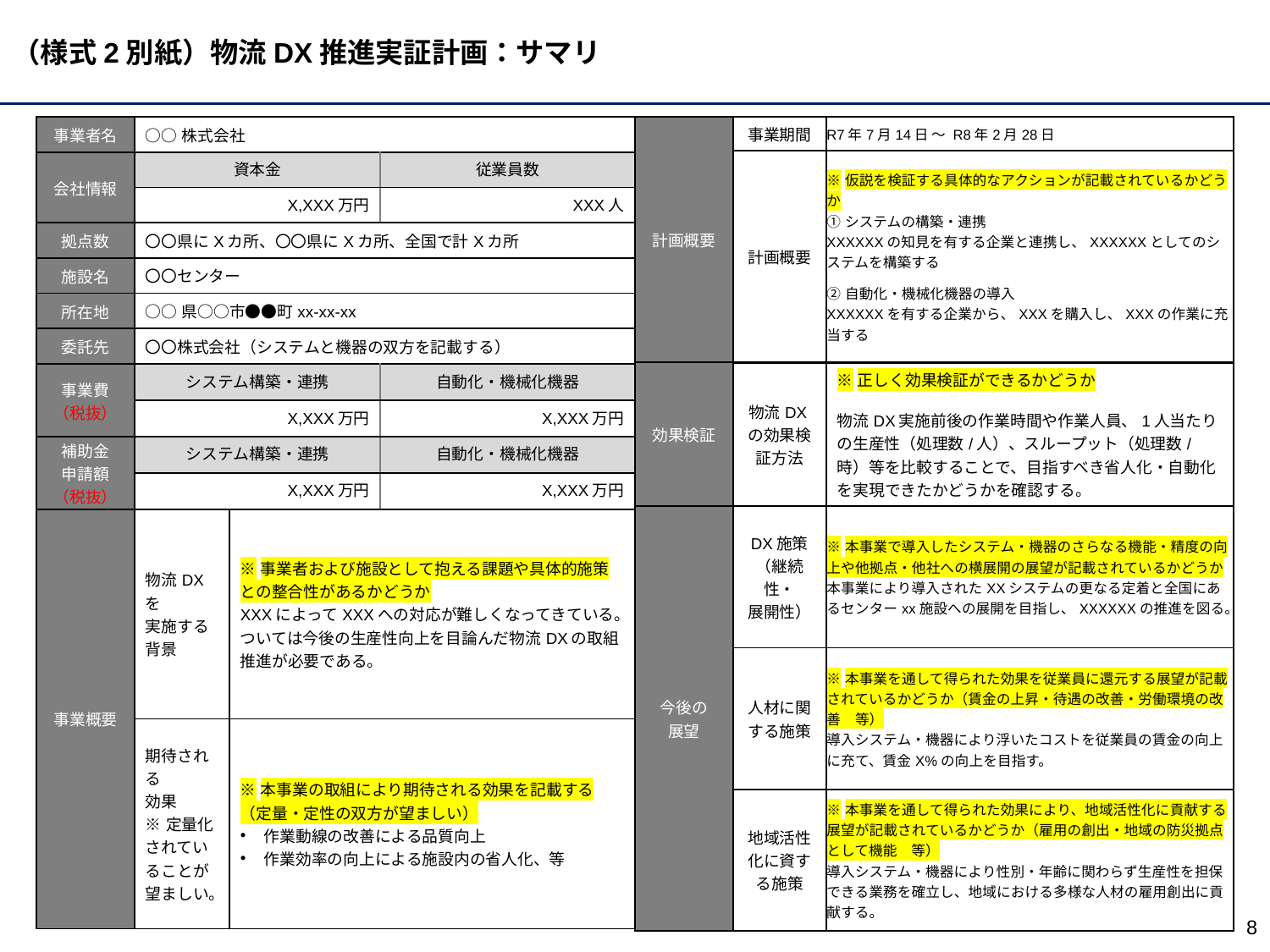

| 事業者名 | ○○株式会社 |  |  |
| --- | --- | --- | --- |
| 会社情報 | 資本金 |  | 従業員数 |
|  | X,XXX万円 |  | XXX人 |
| 拠点数 | 〇〇県にXカ所、〇〇県にXカ所、全国で計Xカ所 |  |  |
| 施設名 | 〇〇センター |  |  |
| 所在地 | ○○県○○市●●町xx-xx-xx |  |  |
| 委託先 | 〇〇株式会社（システムと機器の双方を記載する） |  |  |
| 事業費 （税抜） | システム構築・連携 |  | 自動化・機械化機器 |
|  | X,XXX万円 |  | X,XXX万円 |
| 補助金 申請額 （税抜） | システム構築・連携 |  | 自動化・機械化機器 |
|  | X,XXX万円 |  | X,XXX万円 |
| 事業概要 | 物流DXを 実施する 背景 | ※事業者および施設として抱える課題や具体的施策との整合性があるかどうか XXXによってXXXへの対応が難しくなってきている。ついては今後の生産性向上を目論んだ物流DXの取組推進が必要である。 |  |
|  | 期待される 効果 ※定量化されていることが望ましい。 | ※本事業の取組により期待される効果を記載する（定量・定性の双方が望ましい） 作業動線の改善による品質向上 作業効率の向上による施設内の省人化、等 |  |
| 計画概要 | 事業期間 | R7年7月14日 ～ R8年2月28日 |
| --- | --- | --- |
|  | 計画概要 | ※仮説を検証する具体的なアクションが記載されているかどうか ①システムの構築・連携 XXXXXXの知見を有する企業と連携し、XXXXXXとしてのシステムを構築する ②自動化・機械化機器の導入 XXXXXXを有する企業から、XXXを購入し、XXXの作業に充当する |
| 効果検証 | 物流DXの効果検証方法 | ※正しく効果検証ができるかどうか 物流DX実施前後の作業時間や作業人員、1人当たりの生産性（処理数/人）、スループット（処理数/時）等を比較することで、目指すべき省人化・自動化を実現できたかどうかを確認する。 |
| --- | --- | --- |
| 今後の 展望 | DX施策 （継続性・ 展開性） | ※本事業で導入したシステム・機器のさらなる機能・精度の向上や他拠点・他社への横展開の展望が記載されているかどうか 本事業により導入されたXXシステムの更なる定着と全国にあるセンターxx施設への展開を目指し、XXXXXXの推進を図る。 |
|  | 人材に関する施策 | ※本事業を通して得られた効果を従業員に還元する展望が記載されているかどうか（賃金の上昇・待遇の改善・労働環境の改善　等） 導入システム・機器により浮いたコストを従業員の賃金の向上に充て、賃金X%の向上を目指す。 |
|  | 地域活性化に資する施策 | ※本事業を通して得られた効果により、地域活性化に貢献する展望が記載されているかどうか（雇用の創出・地域の防災拠点として機能　等） 導入システム・機器により性別・年齢に関わらず生産性を担保できる業務を確立し、地域における多様な人材の雇用創出に貢献する。 |
8